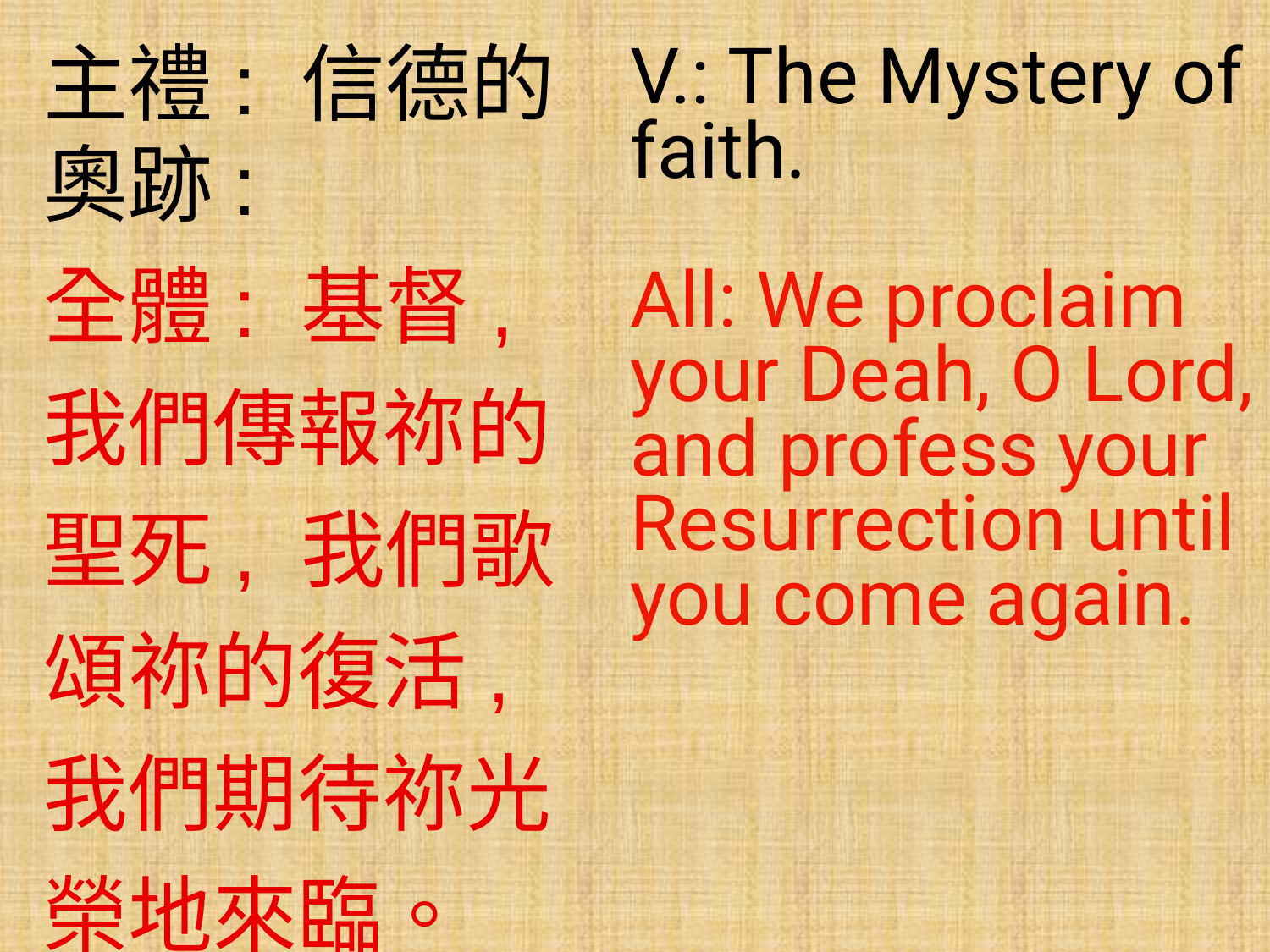

主禮: 信德的奧跡:
全體: 基督, 我們傳報祢的聖死, 我們歌頌祢的復活, 我們期待祢光榮地來臨。
V.: The Mystery of faith.

All: We proclaim your Deah, O Lord, and profess your Resurrection until you come again.